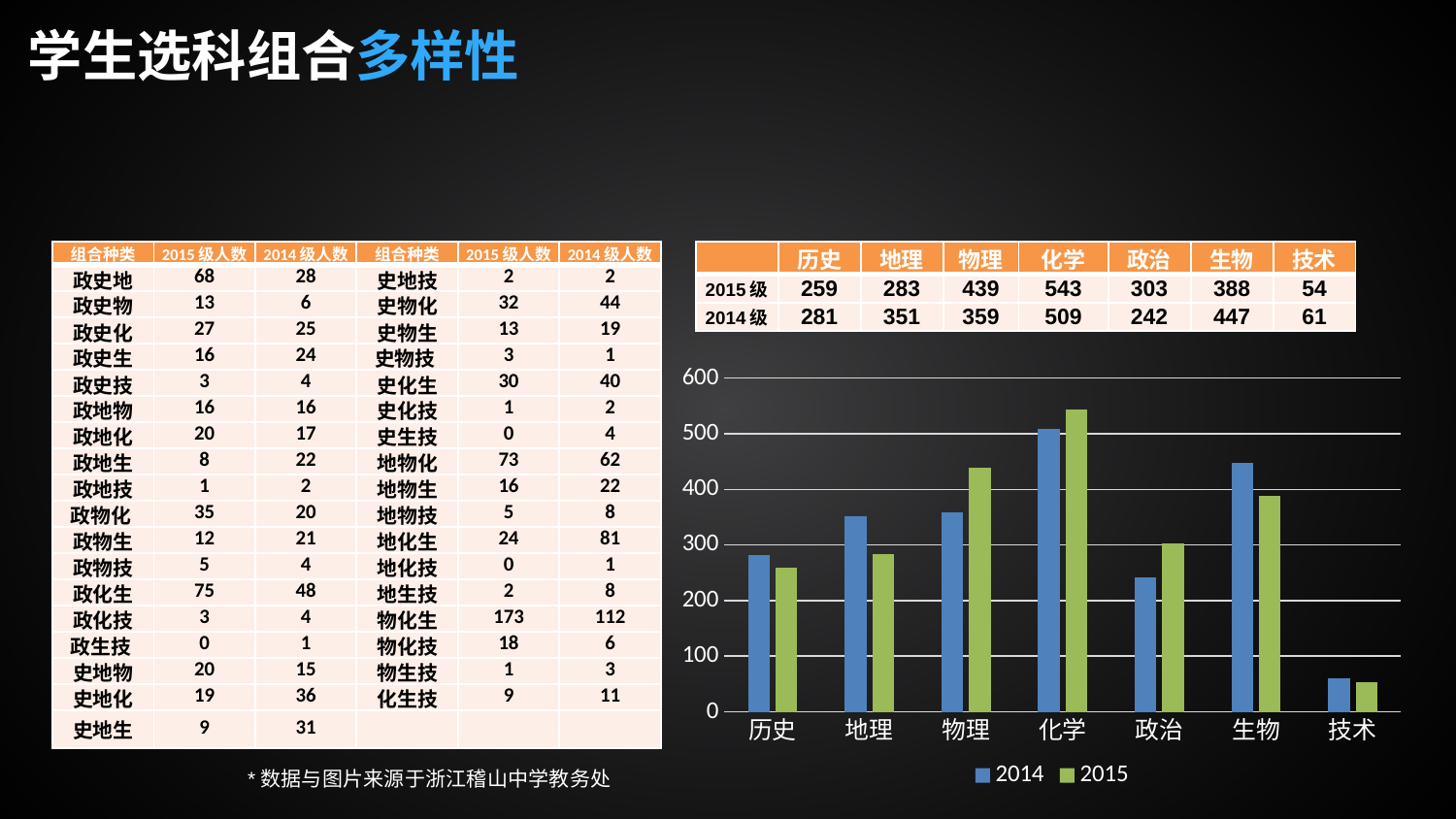

学生选科组合多样性
|  | 历史 | 地理 | 物理 | 化学 | 政治 | 生物 | 技术 |
| --- | --- | --- | --- | --- | --- | --- | --- |
| 2015级 | 259 | 283 | 439 | 543 | 303 | 388 | 54 |
| 2014级 | 281 | 351 | 359 | 509 | 242 | 447 | 61 |
| 组合种类 | 2015级人数 | 2014级人数 | 组合种类 | 2015级人数 | 2014级人数 |
| --- | --- | --- | --- | --- | --- |
| 政史地 | 68 | 28 | 史地技 | 2 | 2 |
| 政史物 | 13 | 6 | 史物化 | 32 | 44 |
| 政史化 | 27 | 25 | 史物生 | 13 | 19 |
| 政史生 | 16 | 24 | 史物技 | 3 | 1 |
| 政史技 | 3 | 4 | 史化生 | 30 | 40 |
| 政地物 | 16 | 16 | 史化技 | 1 | 2 |
| 政地化 | 20 | 17 | 史生技 | 0 | 4 |
| 政地生 | 8 | 22 | 地物化 | 73 | 62 |
| 政地技 | 1 | 2 | 地物生 | 16 | 22 |
| 政物化 | 35 | 20 | 地物技 | 5 | 8 |
| 政物生 | 12 | 21 | 地化生 | 24 | 81 |
| 政物技 | 5 | 4 | 地化技 | 0 | 1 |
| 政化生 | 75 | 48 | 地生技 | 2 | 8 |
| 政化技 | 3 | 4 | 物化生 | 173 | 112 |
| 政生技 | 0 | 1 | 物化技 | 18 | 6 |
| 史地物 | 20 | 15 | 物生技 | 1 | 3 |
| 史地化 | 19 | 36 | 化生技 | 9 | 11 |
| 史地生 | 9 | 31 |  |  |  |

### Chart

| Category | 2014 | 2015 |
|---|---|---|
| 历史 | 281.0 | 259.0 |
| 地理 | 351.0 | 283.0 |
| 物理 | 359.0 | 439.0 |
| 化学 | 509.0 | 543.0 |
| 政治 | 242.0 | 303.0 |
| 生物 | 447.0 | 388.0 |
| 技术 | 61.0 | 54.0 |
*数据与图片来源于浙江稽山中学教务处